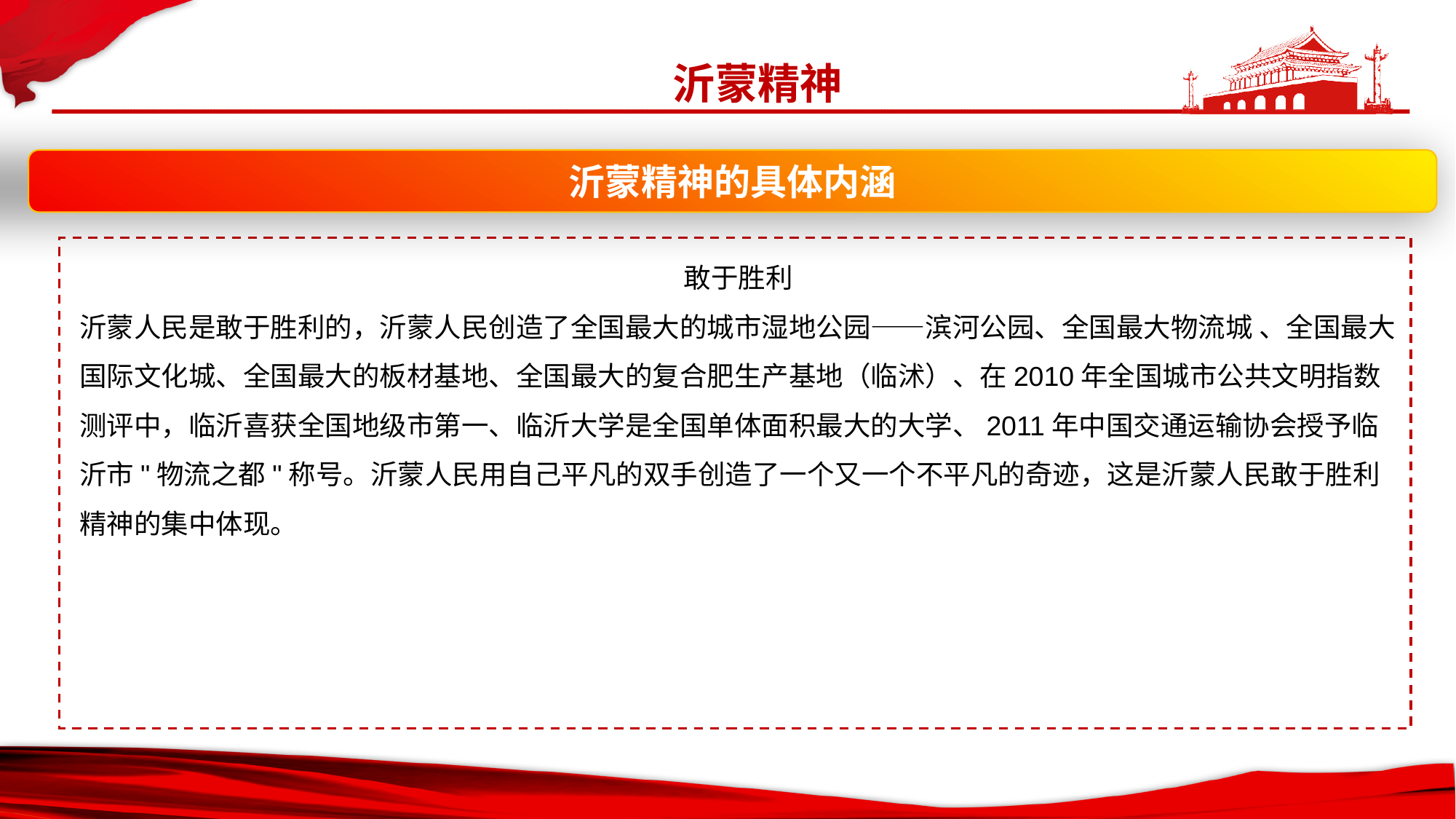

沂蒙精神
沂蒙精神的具体内涵

敢于胜利
沂蒙人民是敢于胜利的，沂蒙人民创造了全国最大的城市湿地公园——滨河公园、全国最大物流城 、全国最大国际文化城、全国最大的板材基地、全国最大的复合肥生产基地（临沭）、在2010年全国城市公共文明指数测评中，临沂喜获全国地级市第一、临沂大学是全国单体面积最大的大学、2011年中国交通运输协会授予临沂市"物流之都"称号。沂蒙人民用自己平凡的双手创造了一个又一个不平凡的奇迹，这是沂蒙人民敢于胜利精神的集中体现。